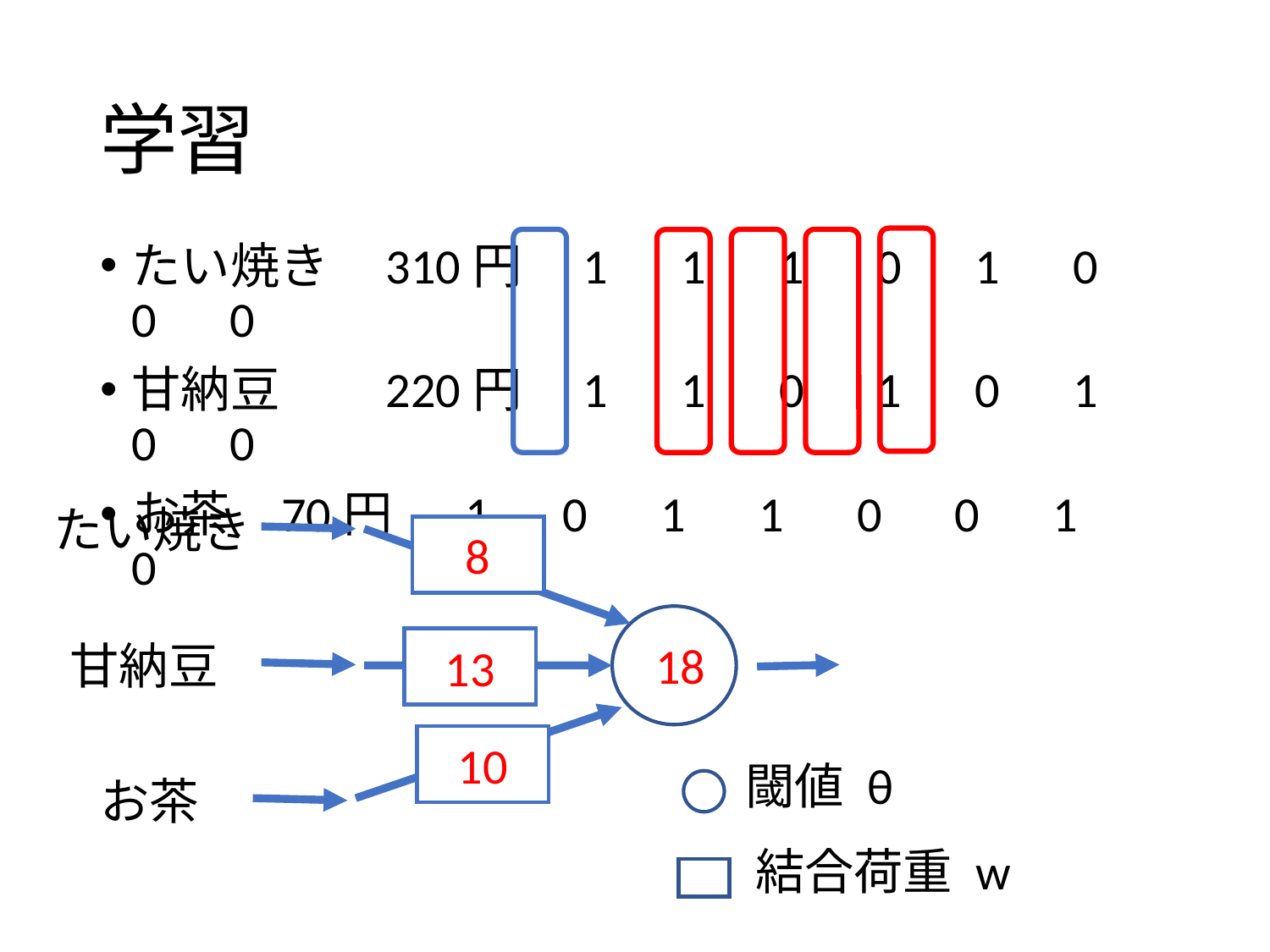

# 学習

たい焼き	310円　1　1　1　0　1　0　0　0
甘納豆	220円　1　1　0　1　0　1　0　0
お茶	 70円　 1　0　1　1　0　0　1　0

たい焼き
8

甘納豆
13
18
10
閾値 θ
お茶

結合荷重 w